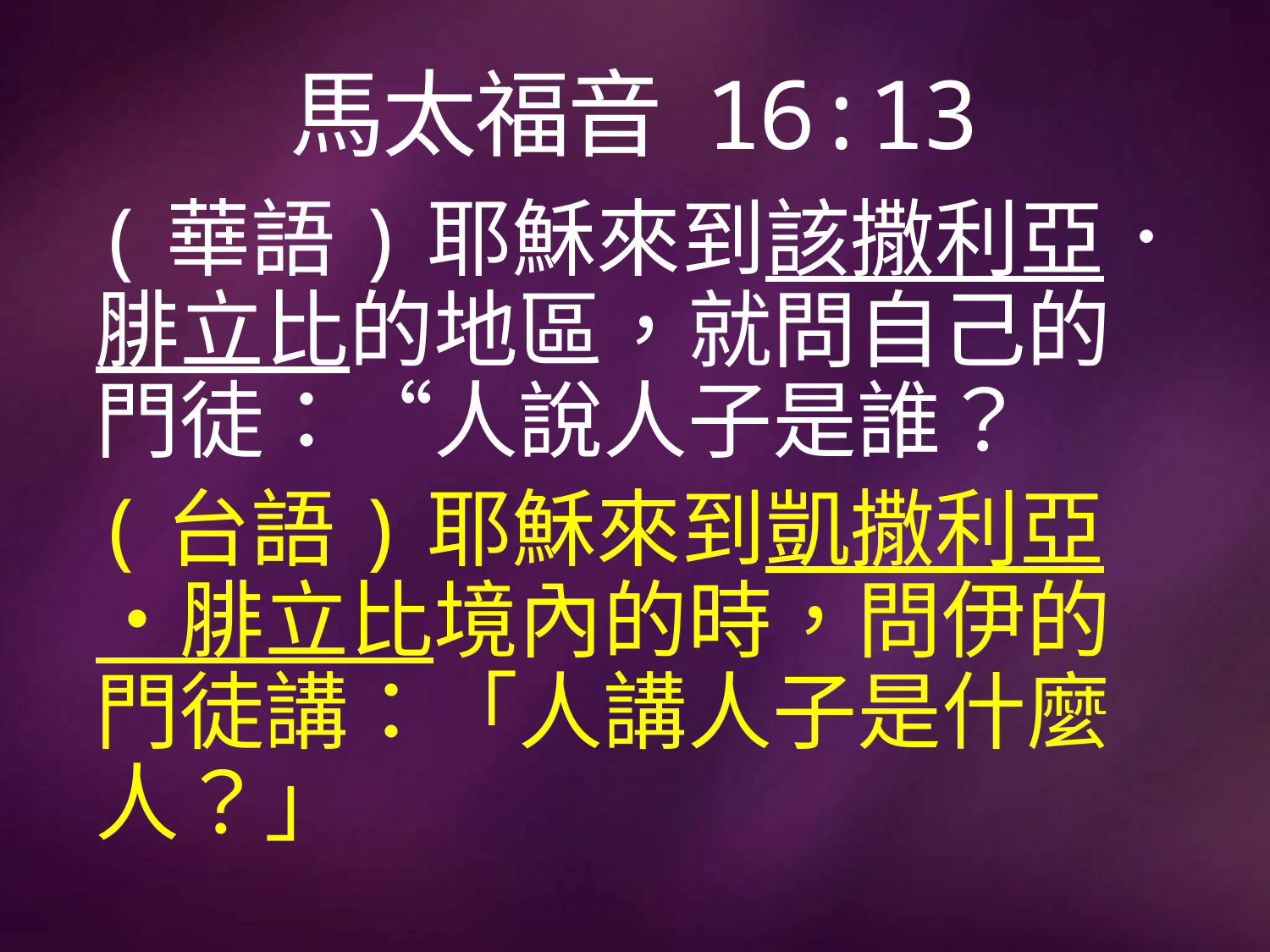

# 馬太福音 16:13
(華語)耶穌來到該撒利亞．腓立比的地區，就問自己的門徒：“人說人子是誰？
(台語)耶穌來到凱撒利亞‧腓立比境內的時，問伊的門徒講：「人講人子是什麼人？」